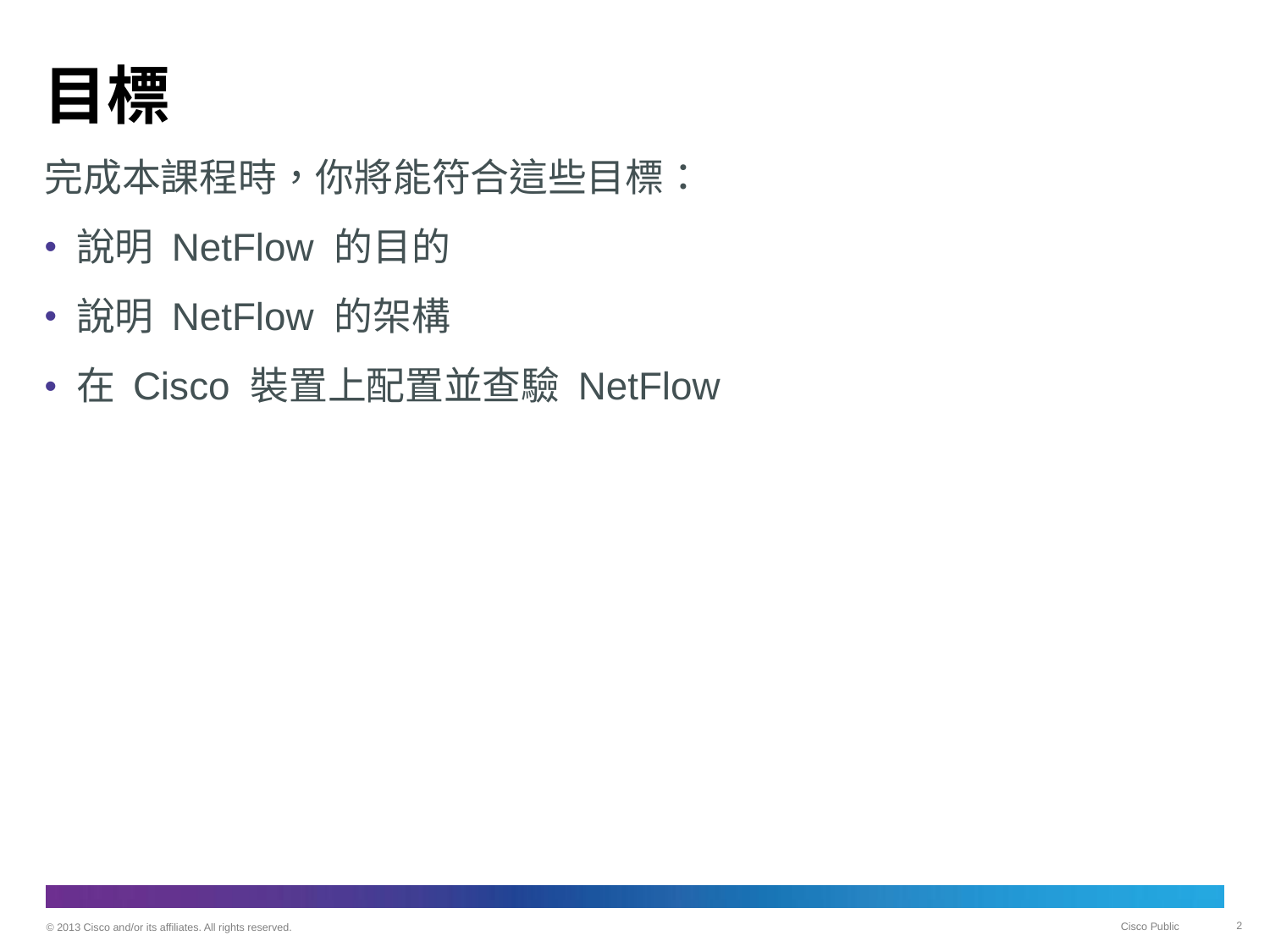

# 目標
完成本課程時，你將能符合這些目標：
說明 NetFlow 的目的
說明 NetFlow 的架構
在 Cisco 裝置上配置並查驗 NetFlow